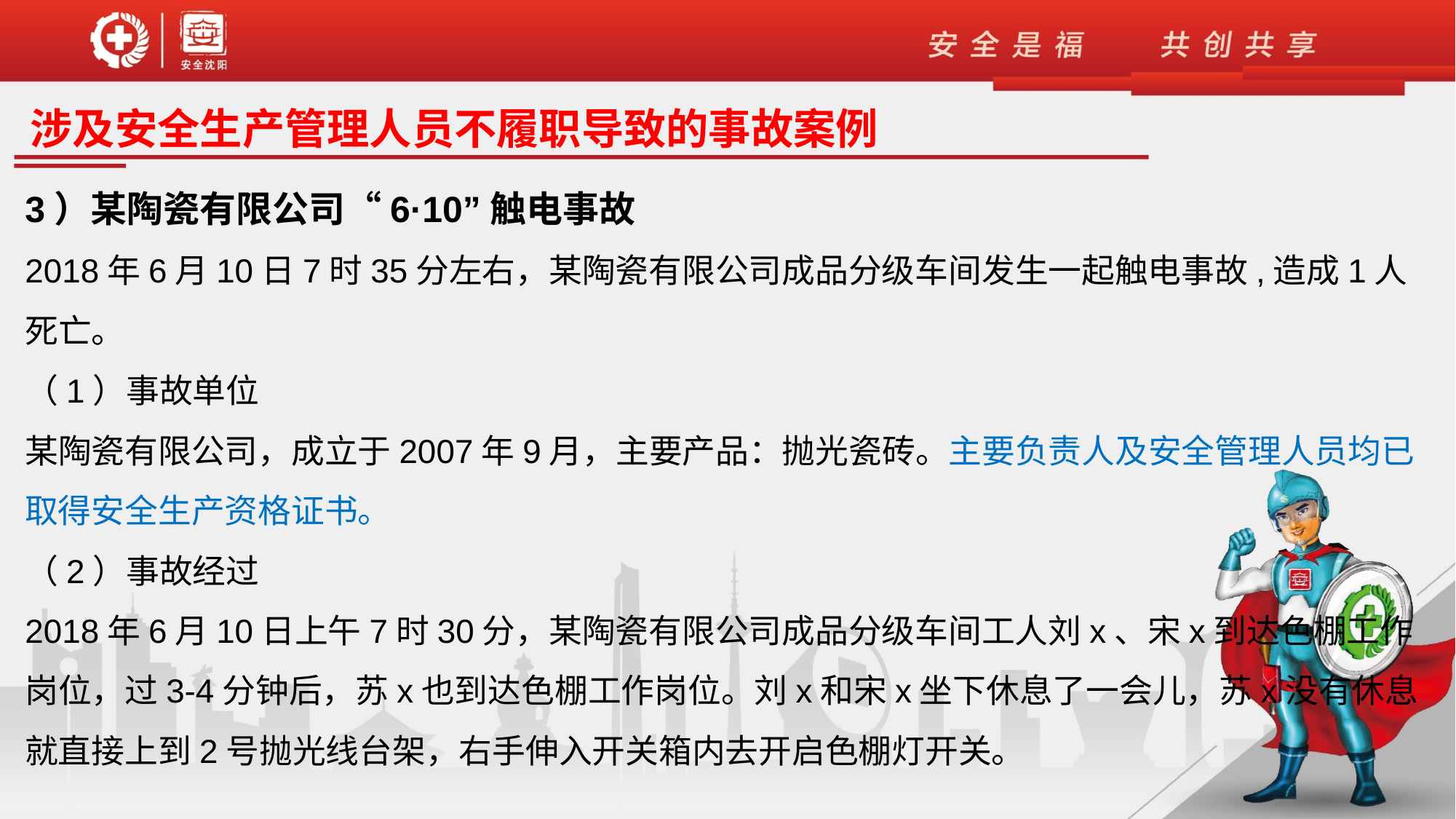

涉及安全生产管理人员不履职导致的事故案例

3）某陶瓷有限公司“6·10”触电事故
2018年6月10日7时35分左右，某陶瓷有限公司成品分级车间发生一起触电事故,造成1人死亡。
（1）事故单位
某陶瓷有限公司，成立于2007年9月，主要产品：抛光瓷砖。主要负责人及安全管理人员均已取得安全生产资格证书。
（2）事故经过
2018年6月10日上午7时30分，某陶瓷有限公司成品分级车间工人刘x、宋x到达色棚工作岗位，过3-4分钟后，苏x也到达色棚工作岗位。刘x和宋x坐下休息了一会儿，苏x没有休息就直接上到2号抛光线台架，右手伸入开关箱内去开启色棚灯开关。